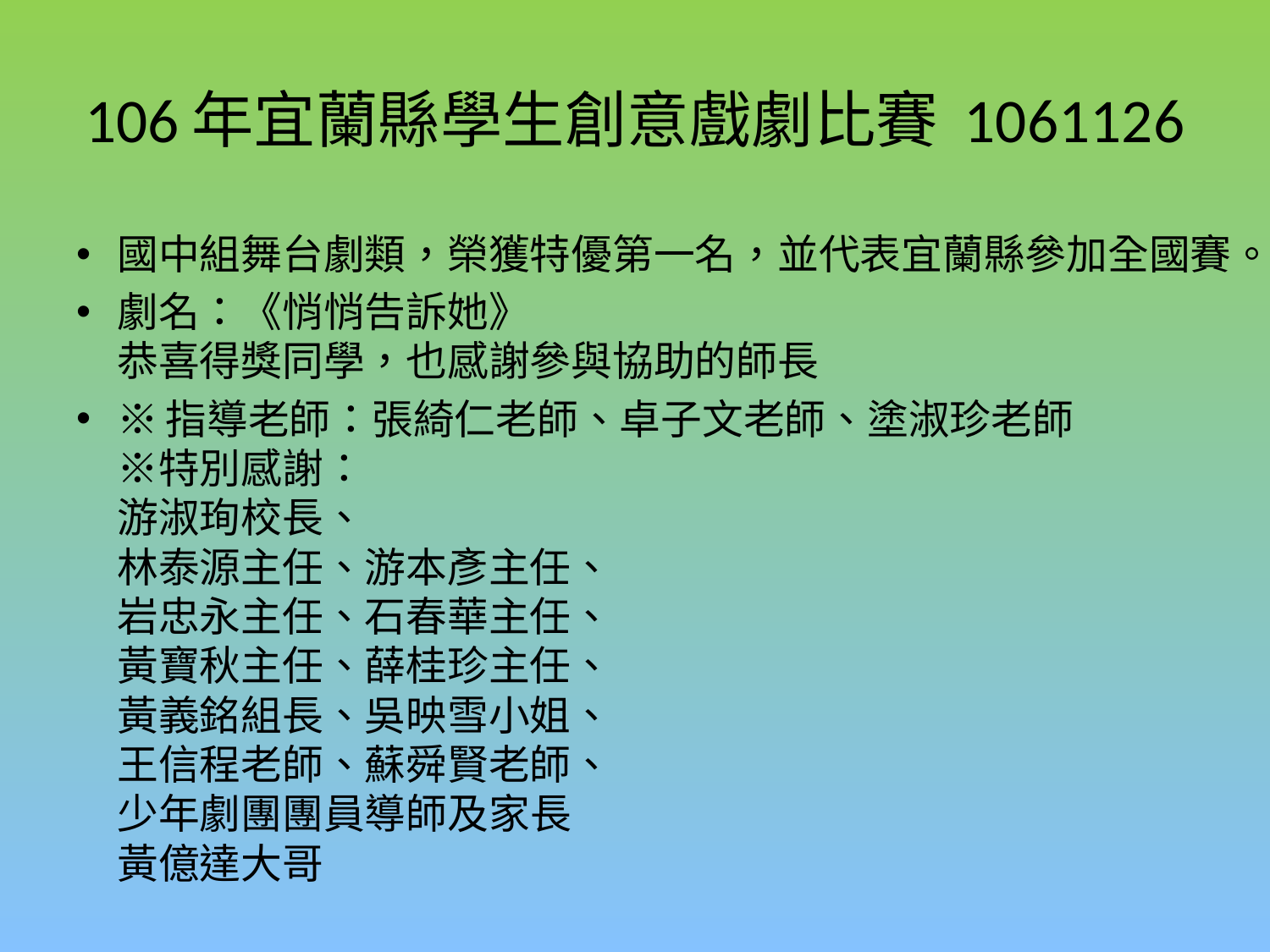

# 106年宜蘭縣學生創意戲劇比賽 1061126
國中組舞台劇類，榮獲特優第一名，並代表宜蘭縣參加全國賽。
劇名：《悄悄告訴她》
恭喜得獎同學，也感謝參與協助的師長
※指導老師：張綺仁老師、卓子文老師、塗淑珍老師
※特別感謝：
游淑珣校長、
林泰源主任、游本彥主任、
岩忠永主任、石春華主任、
黃寶秋主任、薛桂珍主任、
黃義銘組長、吳映雪小姐、
王信程老師、蘇舜賢老師、
少年劇團團員導師及家長
黃億達大哥